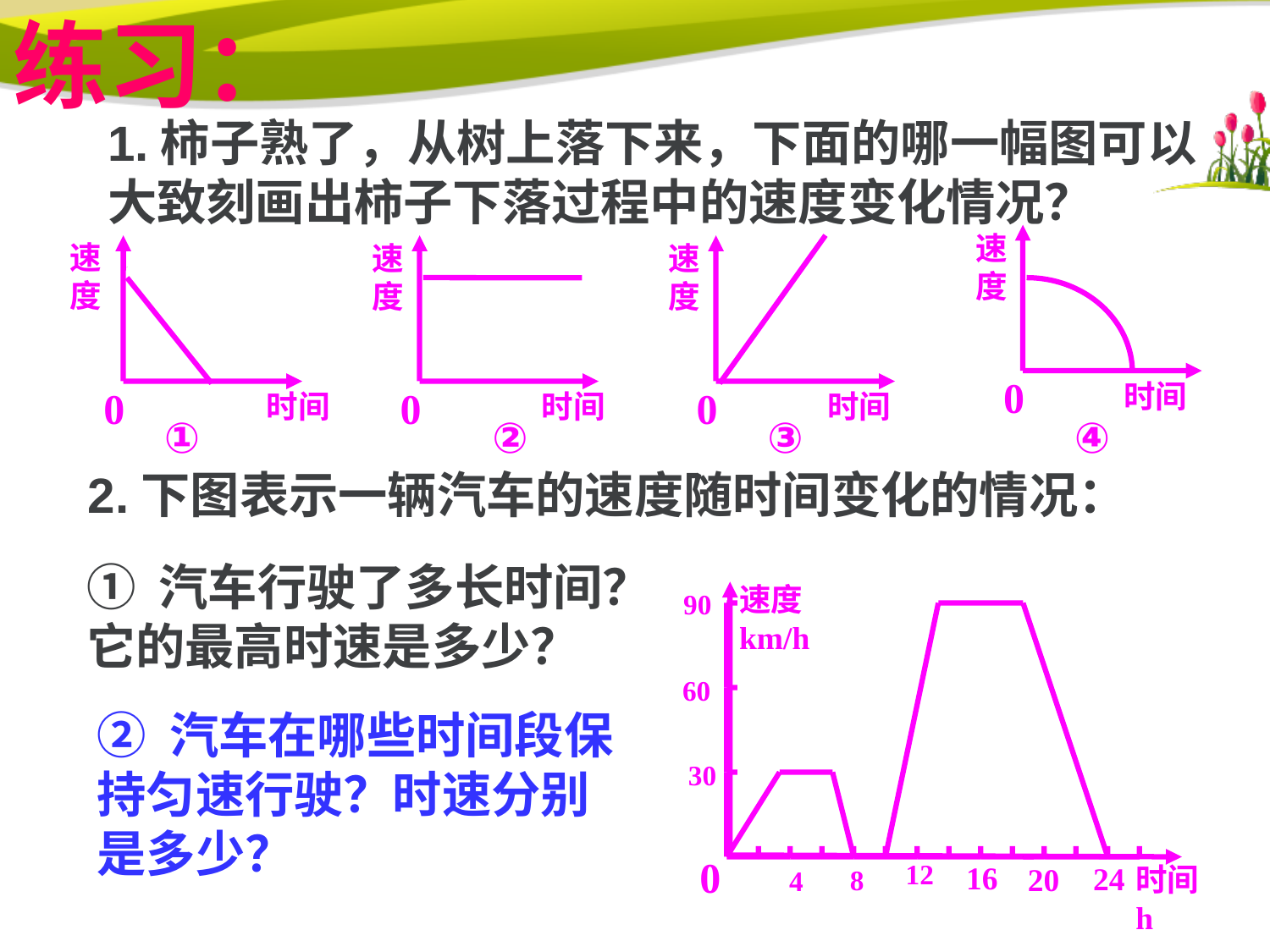

练习：
1.柿子熟了，从树上落下来，下面的哪一幅图可以大致刻画出柿子下落过程中的速度变化情况？
速度

速度
速度
速度

0
时间

0
0
0
时间
时间
时间

①
②
③
④
2.下图表示一辆汽车的速度随时间变化的情况：
① 汽车行驶了多长时间？它的最高时速是多少？
速度km/h
90

60

30

0

12
16
24
时间h
20

8
4

② 汽车在哪些时间段保持匀速行驶？时速分别是多少？